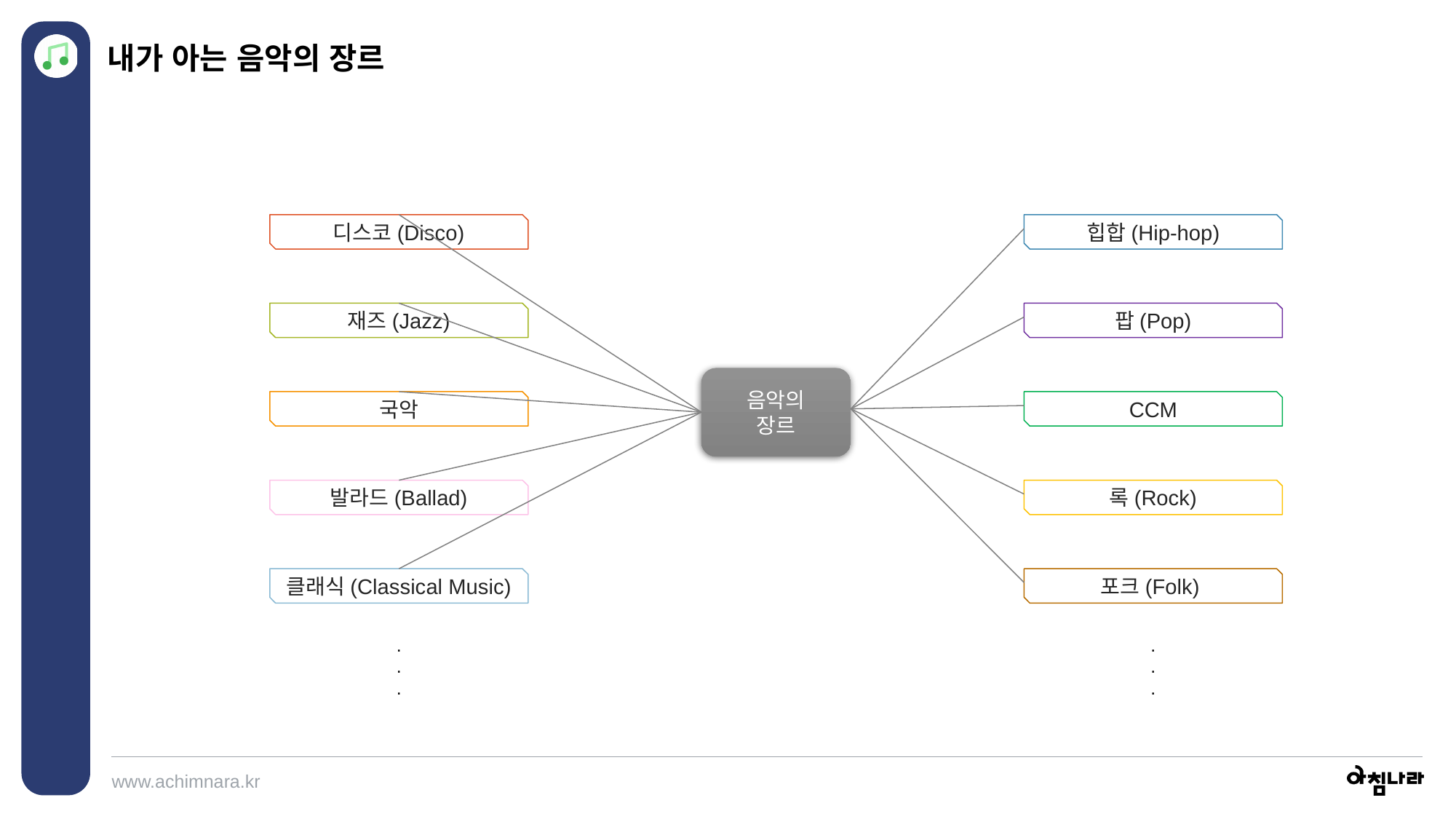

내가 아는 음악의 장르
디스코(Disco)
힙합(Hip-hop)
재즈(Jazz)
팝(Pop)
음악의
장르
국악
CCM
록(Rock)
발라드(Ballad)
클래식(Classical Music)
포크(Folk)
.
.
.
.
.
.